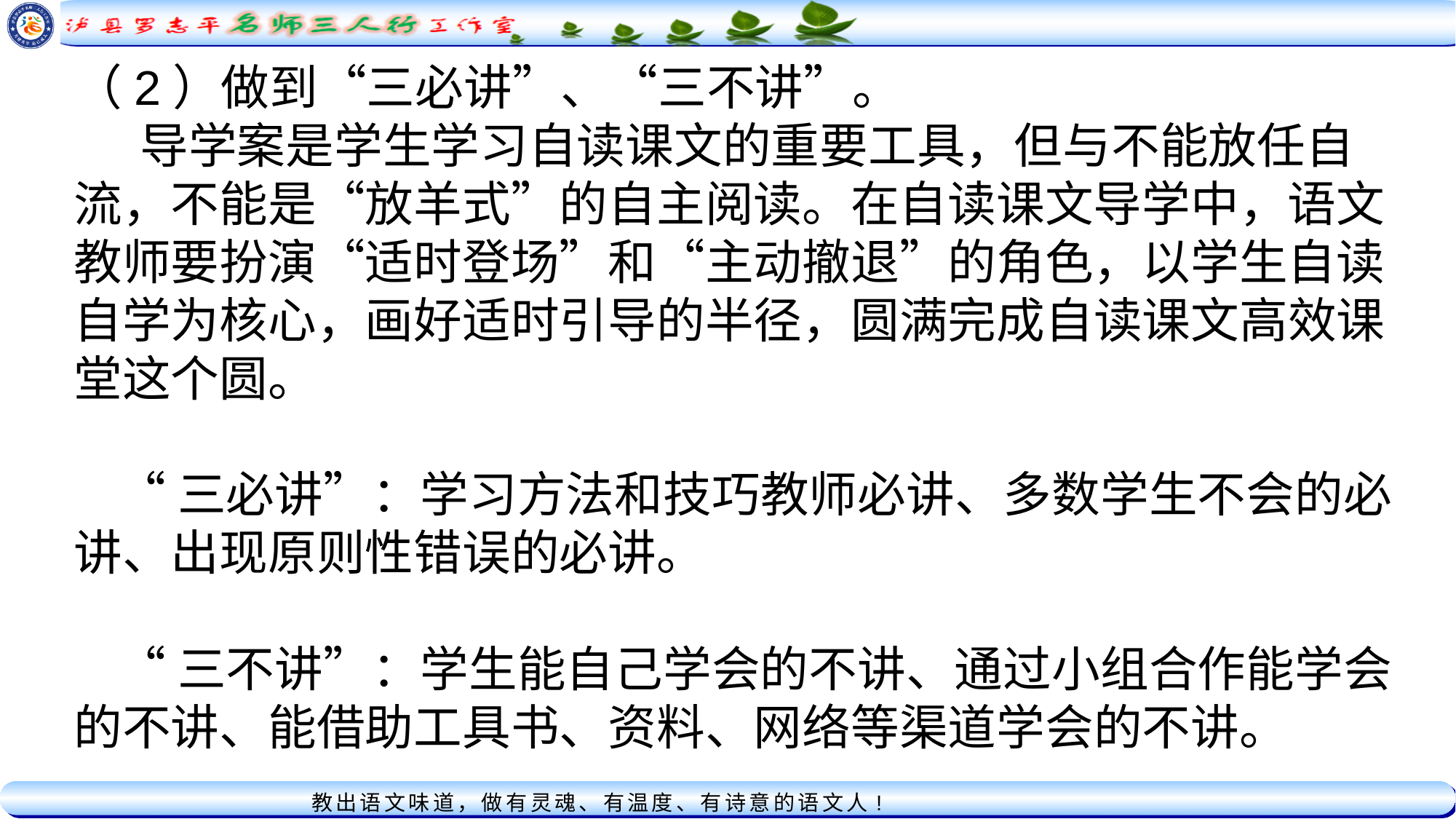

（2）做到“三必讲”、“三不讲”。
     导学案是学生学习自读课文的重要工具，但与不能放任自流，不能是“放羊式”的自主阅读。在自读课文导学中，语文教师要扮演“适时登场”和“主动撤退”的角色，以学生自读自学为核心，画好适时引导的半径，圆满完成自读课文高效课堂这个圆。

    “三必讲”：学习方法和技巧教师必讲、多数学生不会的必讲、出现原则性错误的必讲。

    “三不讲”：学生能自己学会的不讲、通过小组合作能学会的不讲、能借助工具书、资料、网络等渠道学会的不讲。